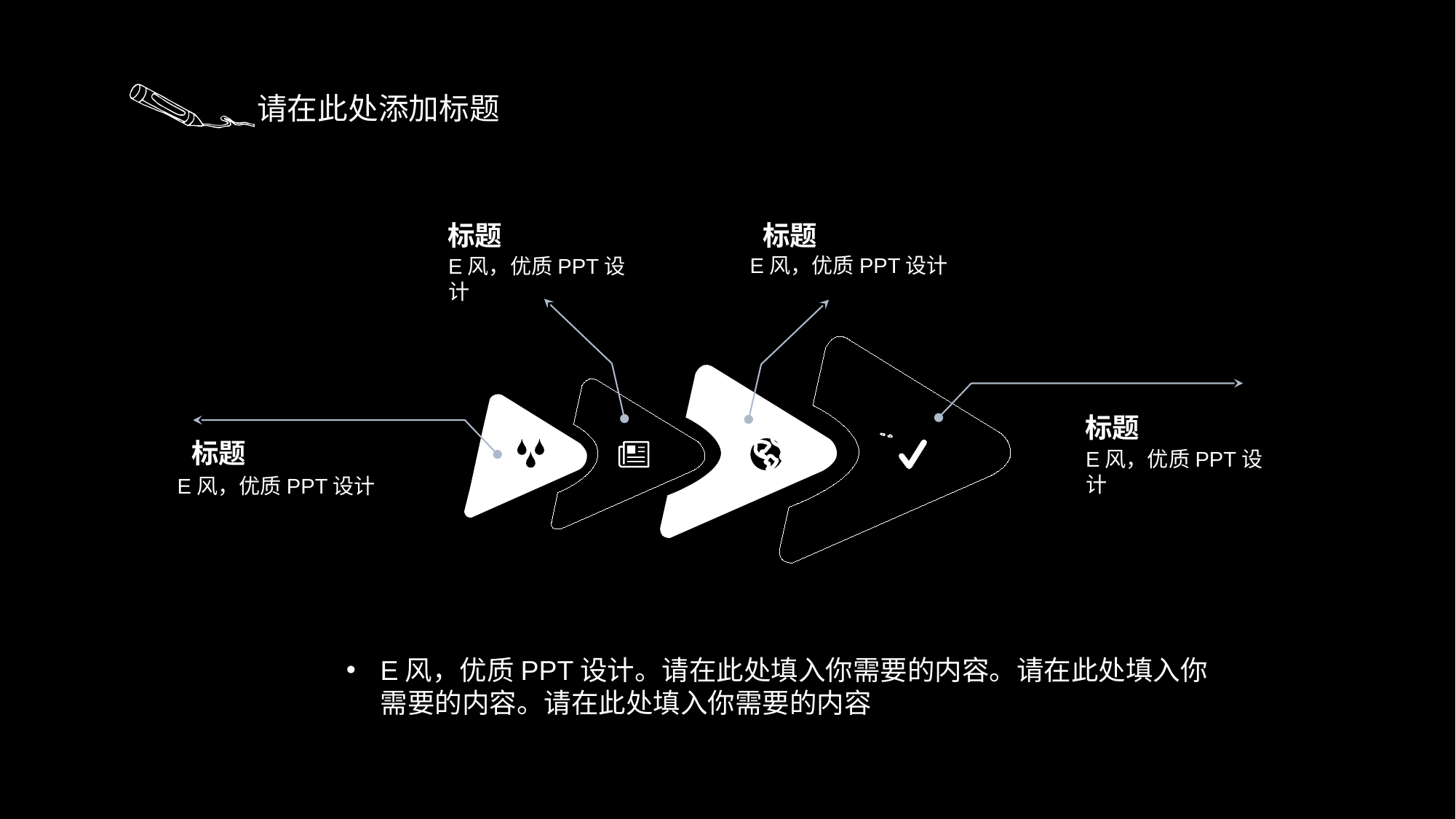

请在此处添加标题
标题
标题
E风，优质PPT设计
E风，优质PPT设计

标题

标题

E风，优质PPT设计

E风，优质PPT设计
E风，优质PPT设计。请在此处填入你需要的内容。请在此处填入你需要的内容。请在此处填入你需要的内容